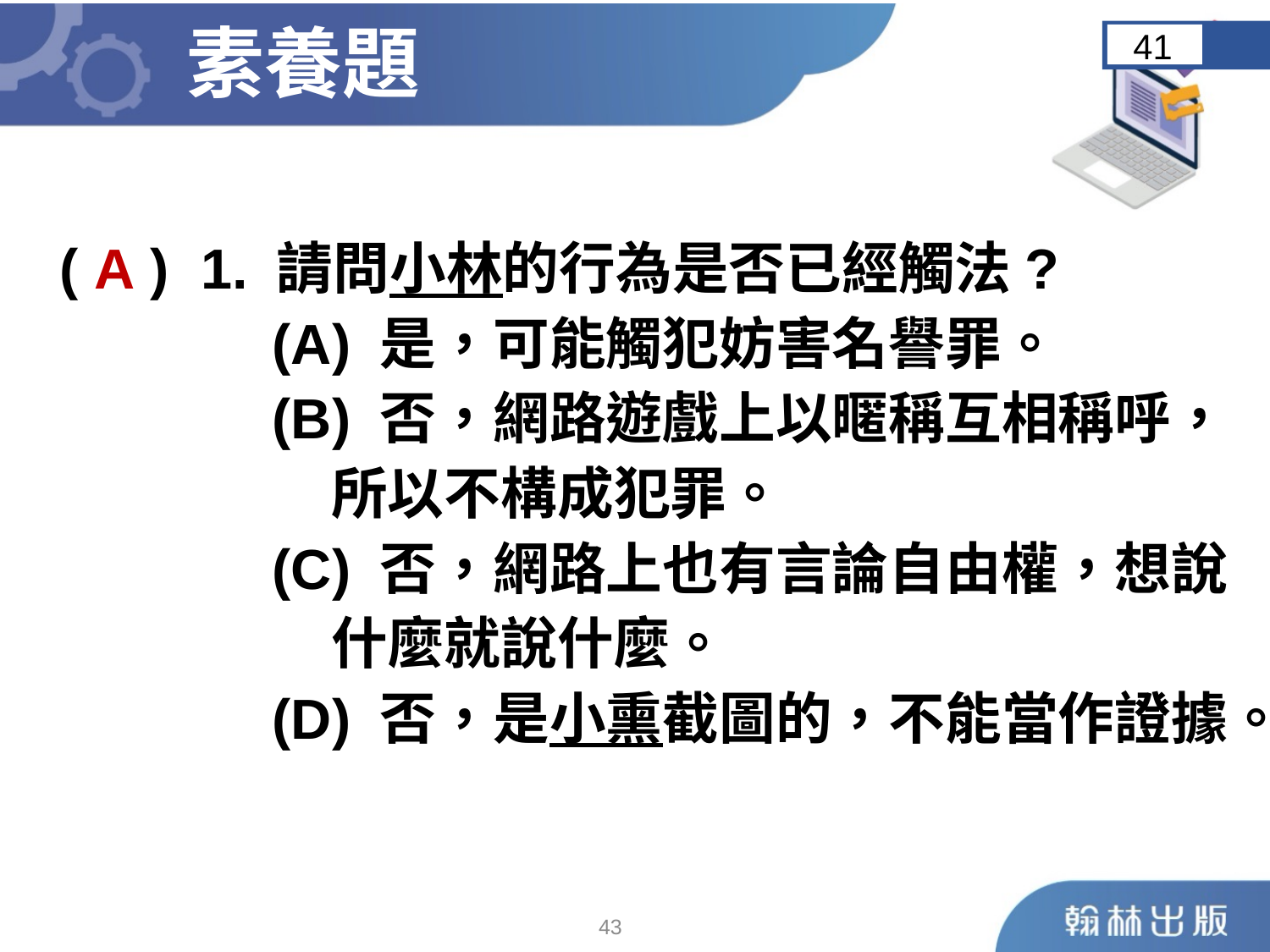

素養題
41
( A )  1. 請問小林的行為是否已經觸法?
	            (A) 是，可能觸犯妨害名譽罪。
	            (B) 否，網路遊戲上以暱稱互相稱呼，
                    所以不構成犯罪。
	            (C) 否，網路上也有言論自由權，想說
                    什麼就說什麼。
	            (D) 否，是小熏截圖的，不能當作證據。

43